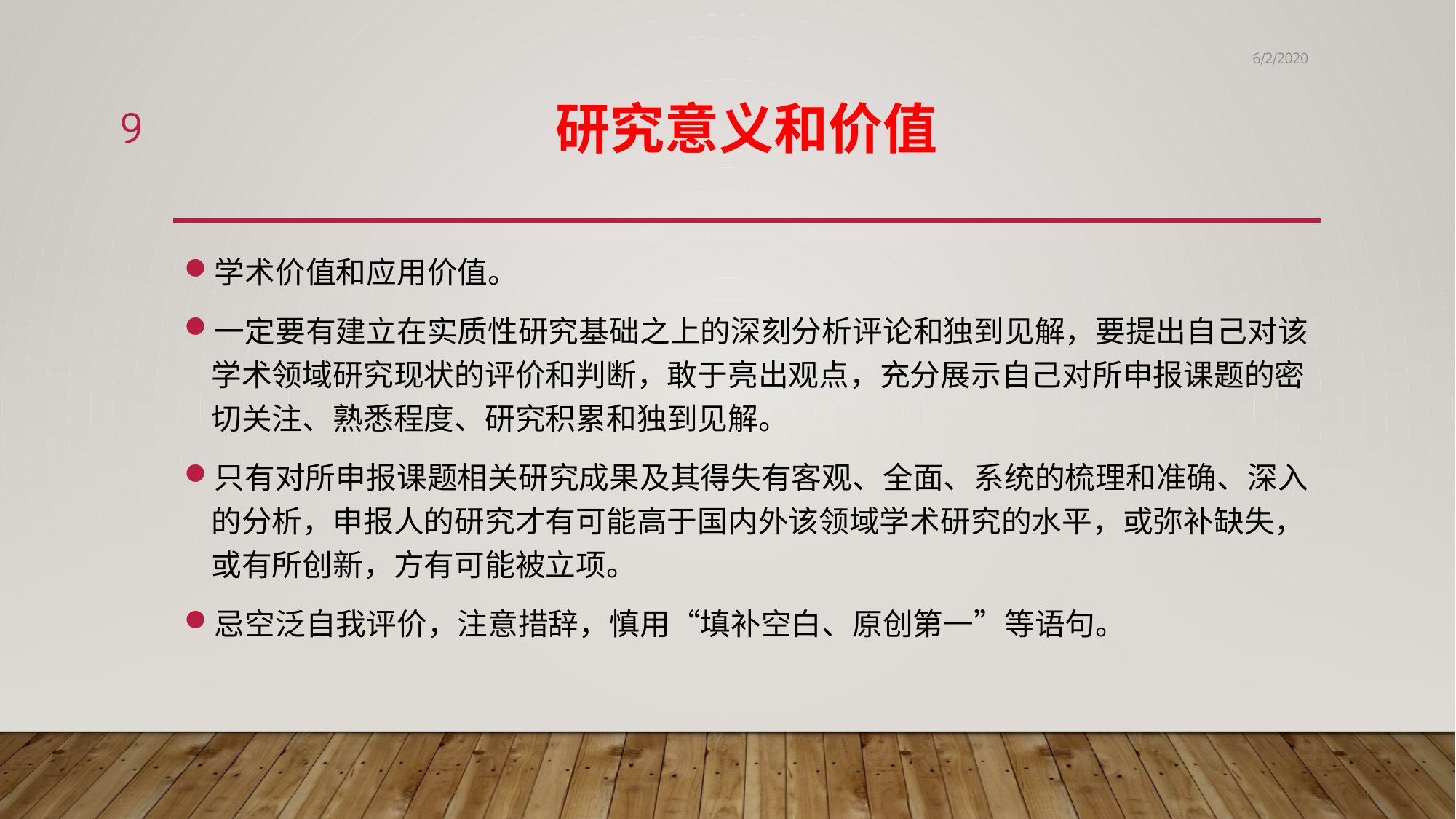

6/2/2020
9
# 研究意义和价值
学术价值和应用价值。
一定要有建立在实质性研究基础之上的深刻分析评论和独到见解，要提出自己对该学术领域研究现状的评价和判断，敢于亮出观点，充分展示自己对所申报课题的密切关注、熟悉程度、研究积累和独到见解。
只有对所申报课题相关研究成果及其得失有客观、全面、系统的梳理和准确、深入的分析，申报人的研究才有可能高于国内外该领域学术研究的水平，或弥补缺失，或有所创新，方有可能被立项。
忌空泛自我评价，注意措辞，慎用“填补空白、原创第一”等语句。